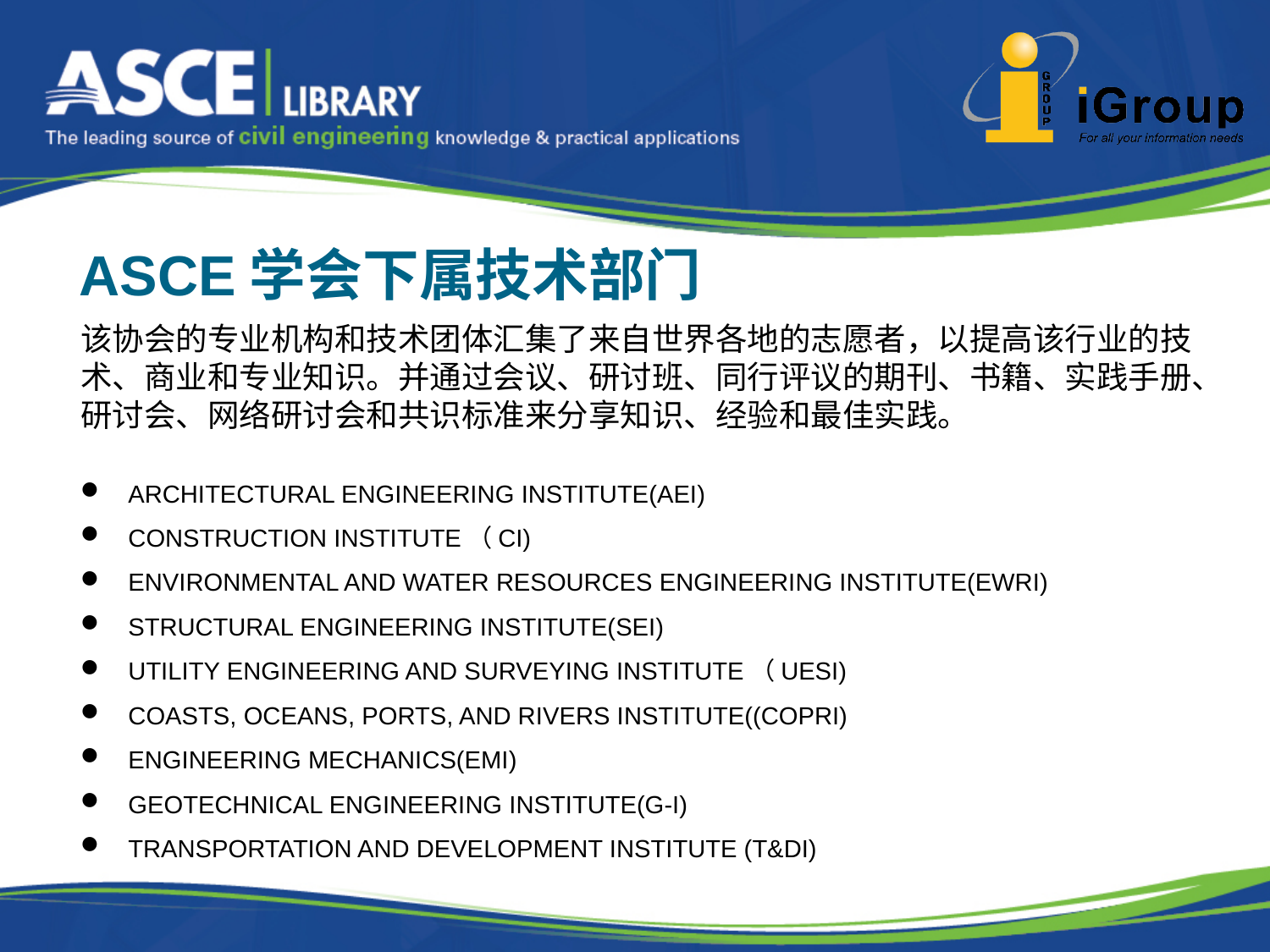

# ASCE学会下属技术部门
该协会的专业机构和技术团体汇集了来自世界各地的志愿者，以提高该行业的技术、商业和专业知识。并通过会议、研讨班、同行评议的期刊、书籍、实践手册、研讨会、网络研讨会和共识标准来分享知识、经验和最佳实践。

ARCHITECTURAL ENGINEERING institute(AEI)
CONSTRUCTION institute（CI)
ENVIRONMENTAL AND WATER RESOURCES ENGINEERING institute(EWRI)
Structural Engineering institute(SEI)
UTILITY ENGINEERING AND SURVEYING institute（UESI)
COASTS, OCEANS, PORTS, AND RIVERS INSTITUTE((COPRI)
ENGINEERING MECHANICS(EMI)
GEOTECHNICAL ENGINEERING institute(G-I)
Transportation and Development Institute (T&DI)